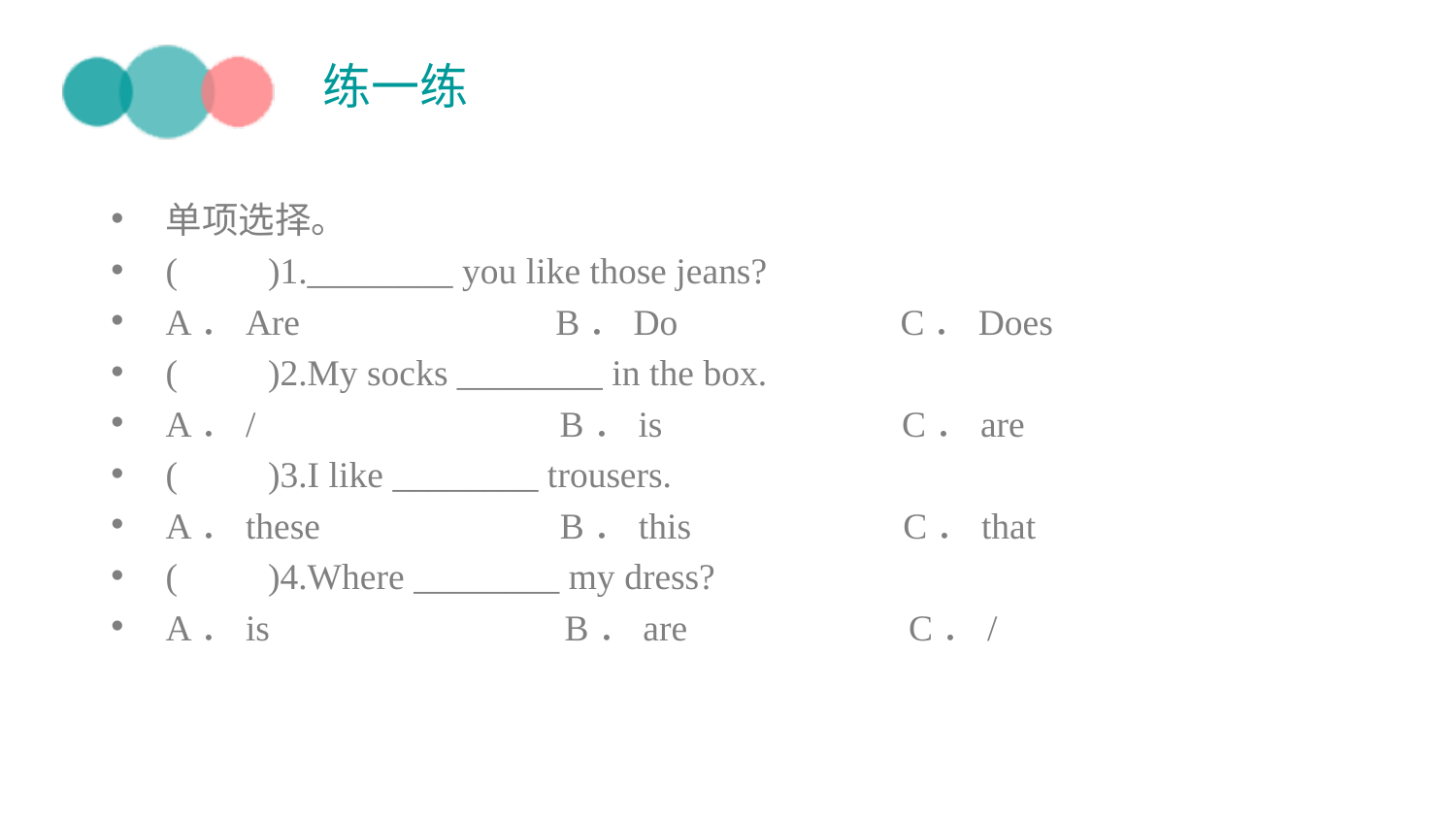

# 练一练
单项选择。
(　　)1.________ you like those jeans?
A．Are　　                    B．Do　　                C．Does
(　　)2.My socks ________ in the box.
A．/                                 B．is                          C．are
(　　)3.I like ________ trousers.
A．these                          B．this                       C．that
(　　)4.Where ________ my dress?
A．is                                B．are                        C．/